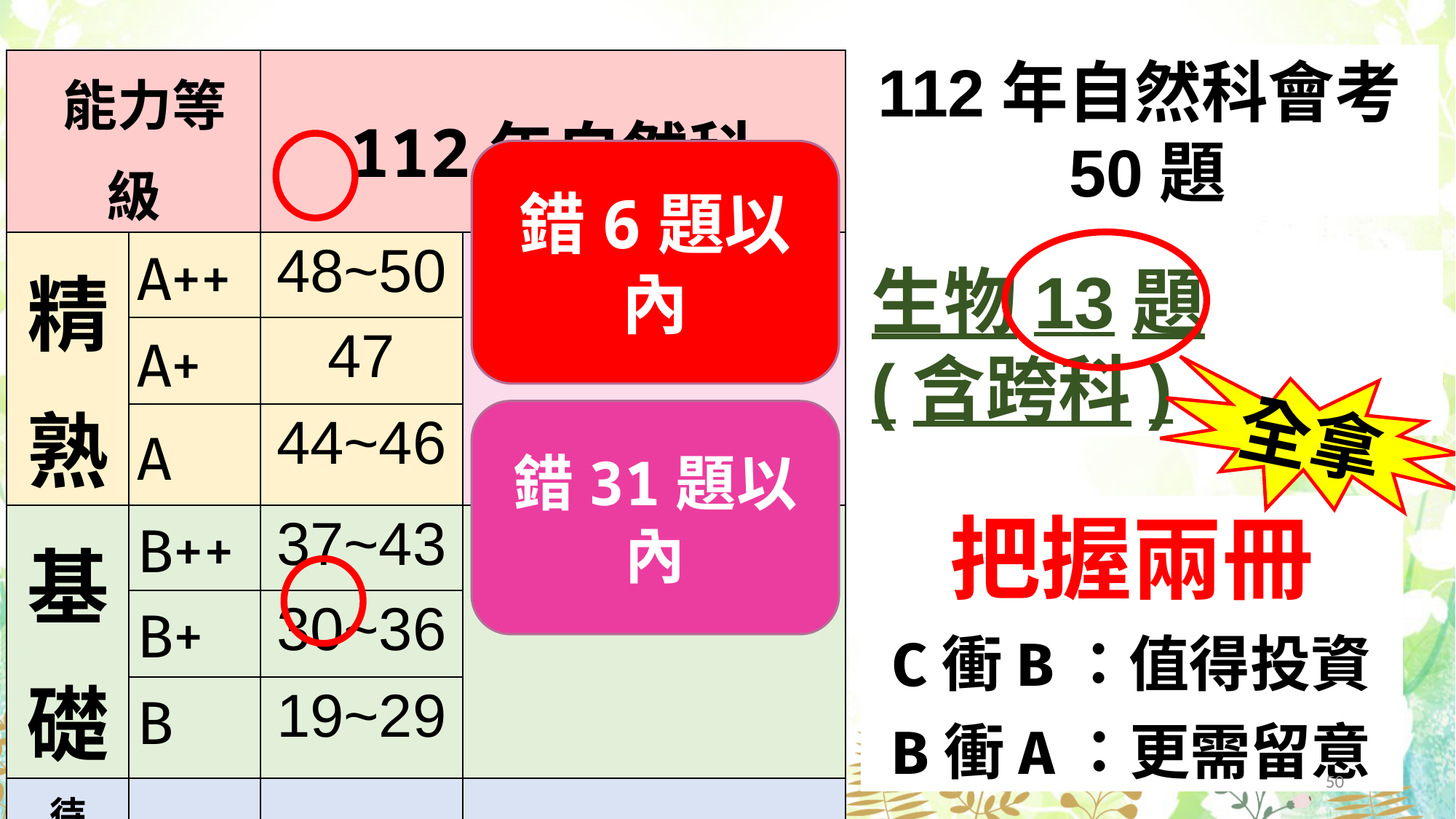

112年自然科會考50題
| 能力等級 |  | 112年自然科 |  |
| --- | --- | --- | --- |
| 精 熟 | A++ | 48~50 |  |
|  | A+ | 47 |  |
|  | A | 44~46 |  |
| 基 礎 | B++ | 37~43 |  |
|  | B+ | 30~36 |  |
|  | B | 19~29 |  |
| 待 加 強 | C | 0-18 |  |

錯6題以內
錯31題以內

生物13題
(含跨科)
全拿
把握兩冊
C衝B：值得投資
B衝A：更需留意

50